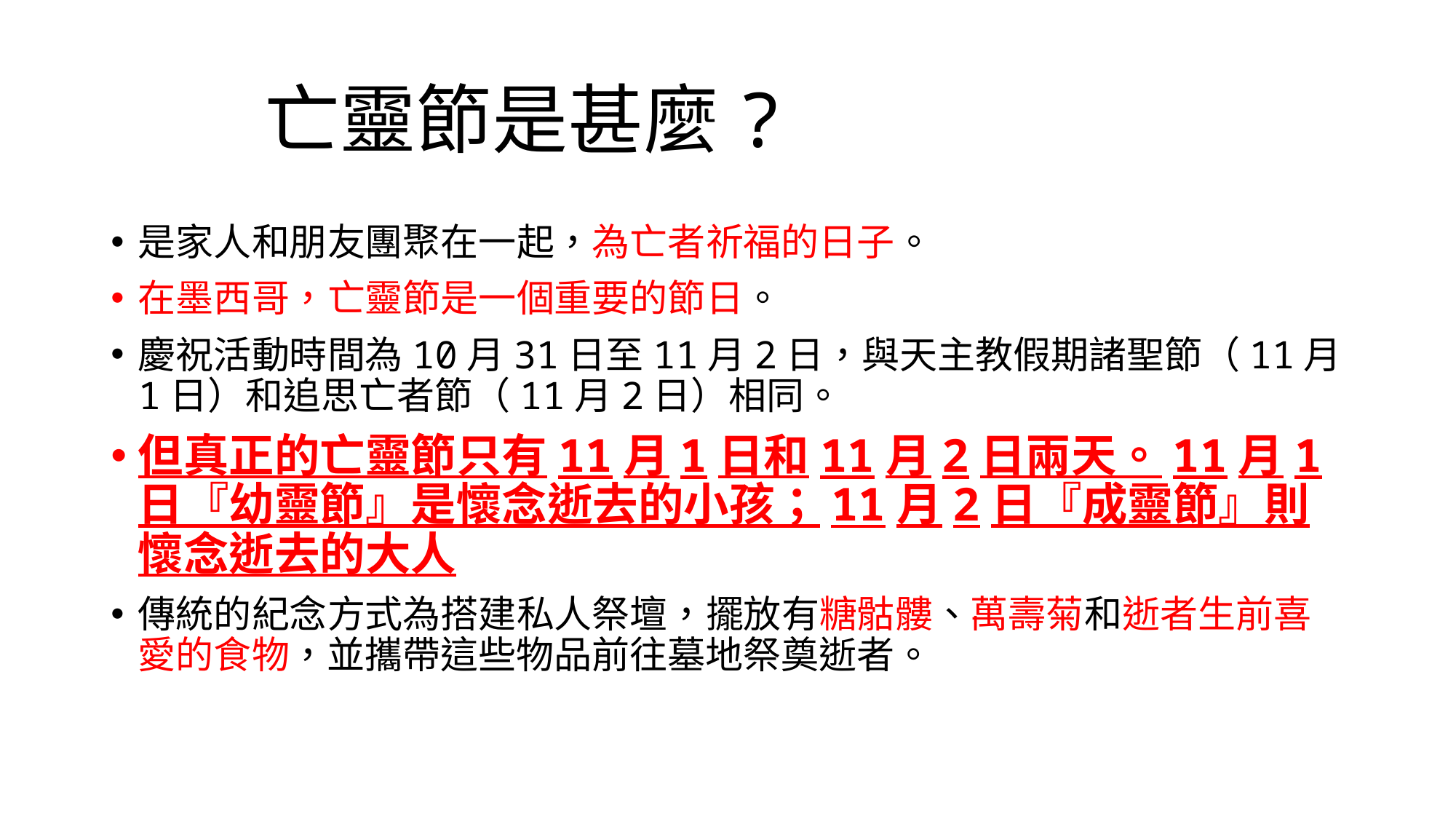

# 亡靈節是甚麼?
是家人和朋友團聚在一起，為亡者祈福的日子。
在墨西哥，亡靈節是一個重要的節日。
慶祝活動時間為10月31日至11月2日，與天主教假期諸聖節（11月1日）和追思亡者節（11月2日）相同。
但真正的亡靈節只有11月1日和11月2日兩天。11月1日『幼靈節』是懷念逝去的小孩；11月2日『成靈節』則懷念逝去的大人
傳統的紀念方式為搭建私人祭壇，擺放有糖骷髏、萬壽菊和逝者生前喜愛的食物，並攜帶這些物品前往墓地祭奠逝者。